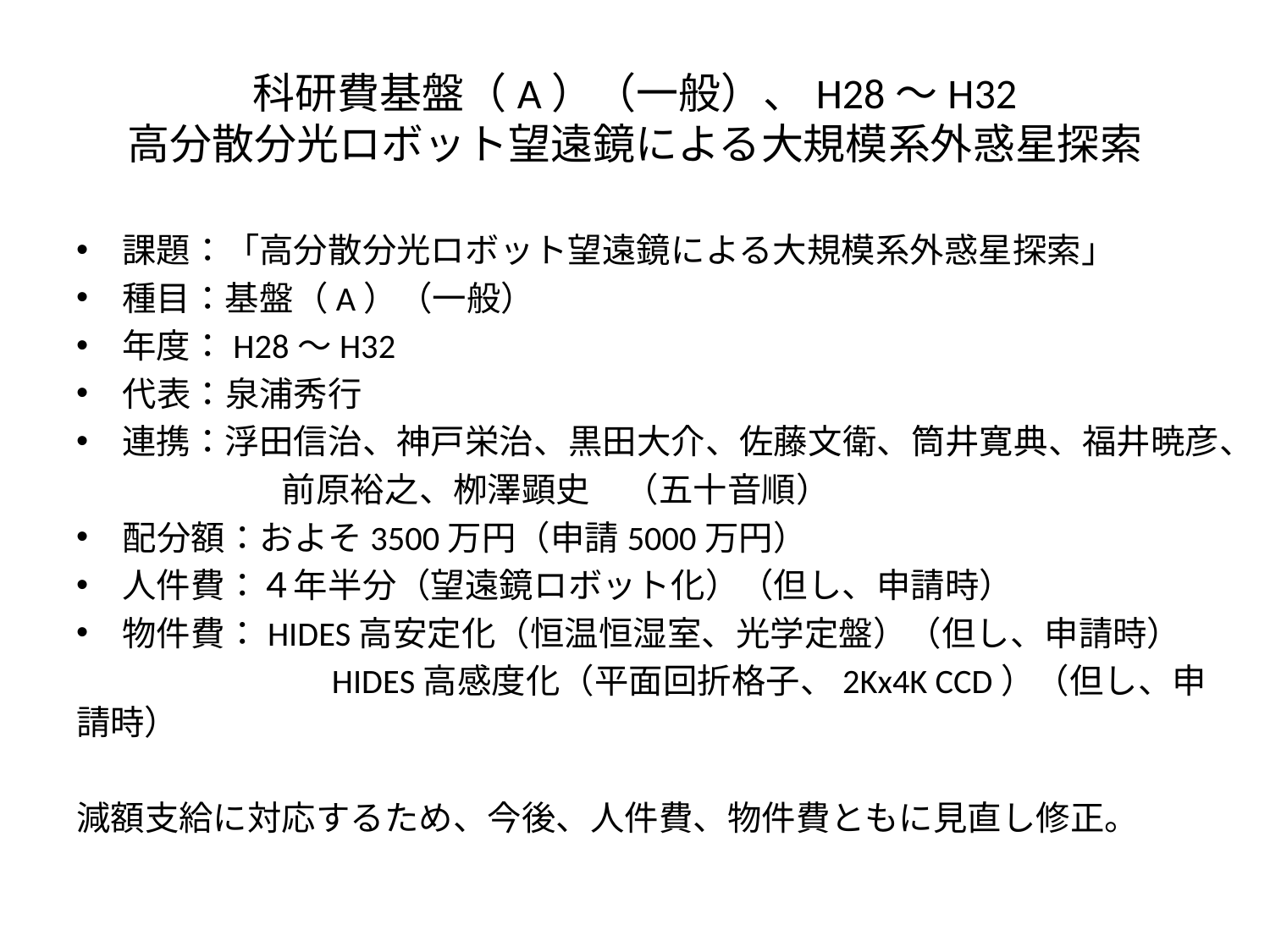

# 科研費基盤（A）（一般）、H28～H32 高分散分光ロボット望遠鏡による大規模系外惑星探索
課題：「高分散分光ロボット望遠鏡による大規模系外惑星探索」
種目：基盤（A）（一般）
年度：H28～H32
代表：泉浦秀行
連携：浮田信治、神戸栄治、黒田大介、佐藤文衛、筒井寛典、福井暁彦、
　　　　　　前原裕之、栁澤顕史　（五十音順）
配分額：およそ3500万円（申請5000万円）
人件費：４年半分（望遠鏡ロボット化）（但し、申請時）
物件費：HIDES高安定化（恒温恒湿室、光学定盤）（但し、申請時）
　　　　　　　 HIDES高感度化（平面回折格子、2Kx4K CCD）（但し、申請時）

減額支給に対応するため、今後、人件費、物件費ともに見直し修正。